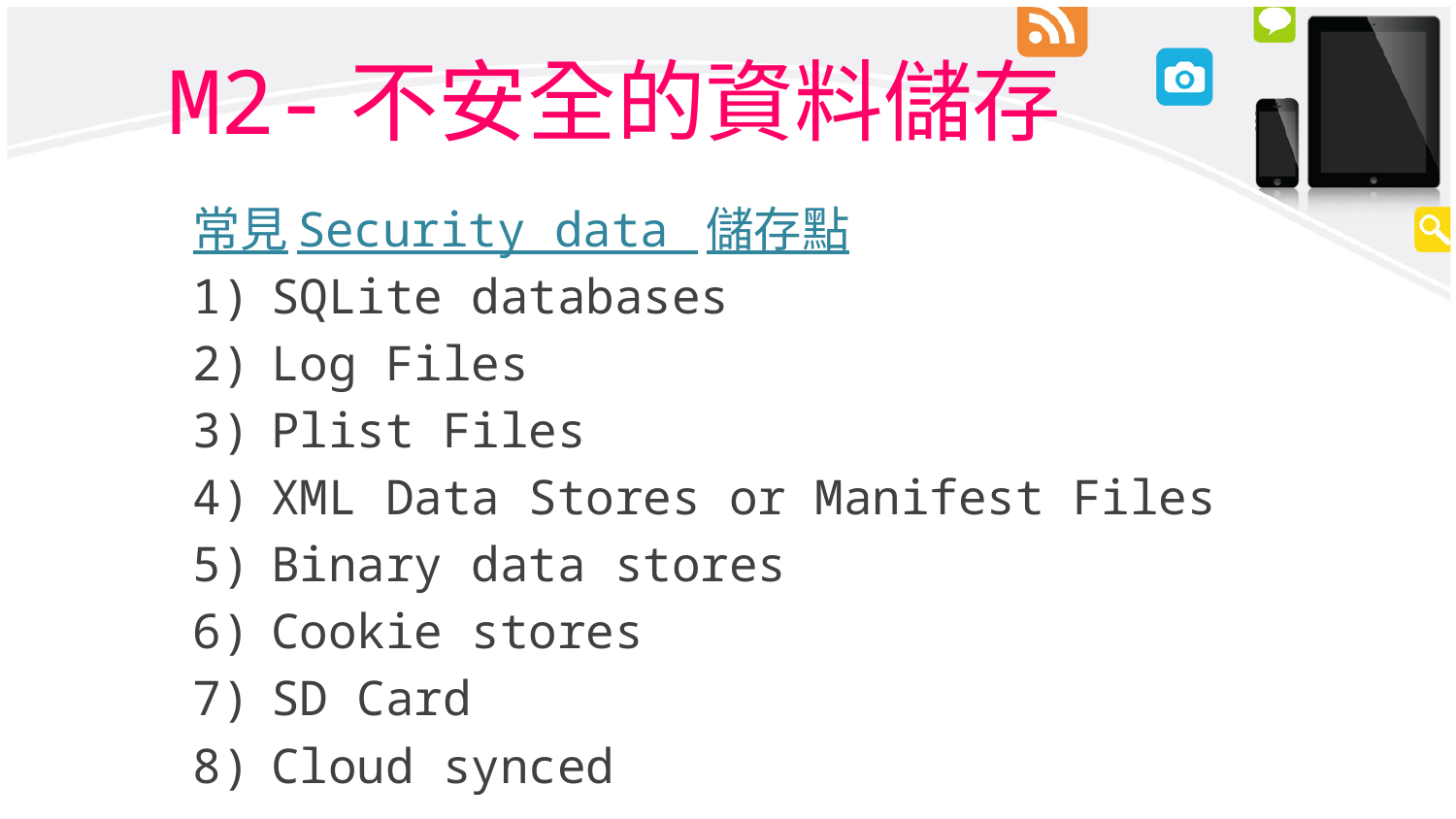

# M2-不安全的資料儲存
常見Security data 儲存點
SQLite databases
Log Files
Plist Files
XML Data Stores or Manifest Files
Binary data stores
Cookie stores
SD Card
Cloud synced